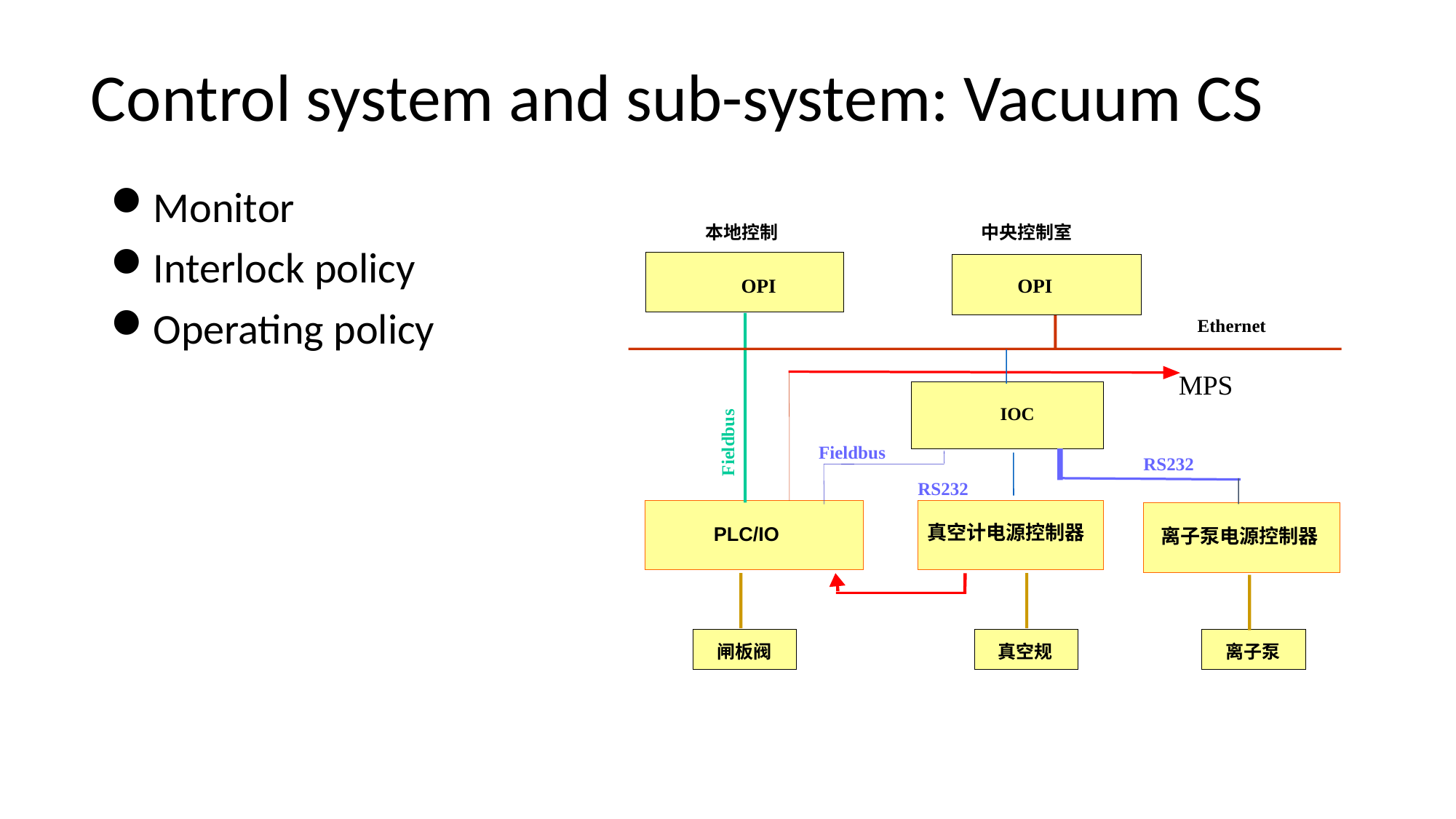

# Control system and sub-system: Vacuum CS
Monitor
Interlock policy
Operating policy

本地控制

OPI
中央控制室

OPI

Ethernet

MPS

IOC
Fieldbus
Fieldbus

RS232

RS232

真空计电源控制器
PLC/IO
离子泵电源控制器

闸板阀
真空规
离子泵